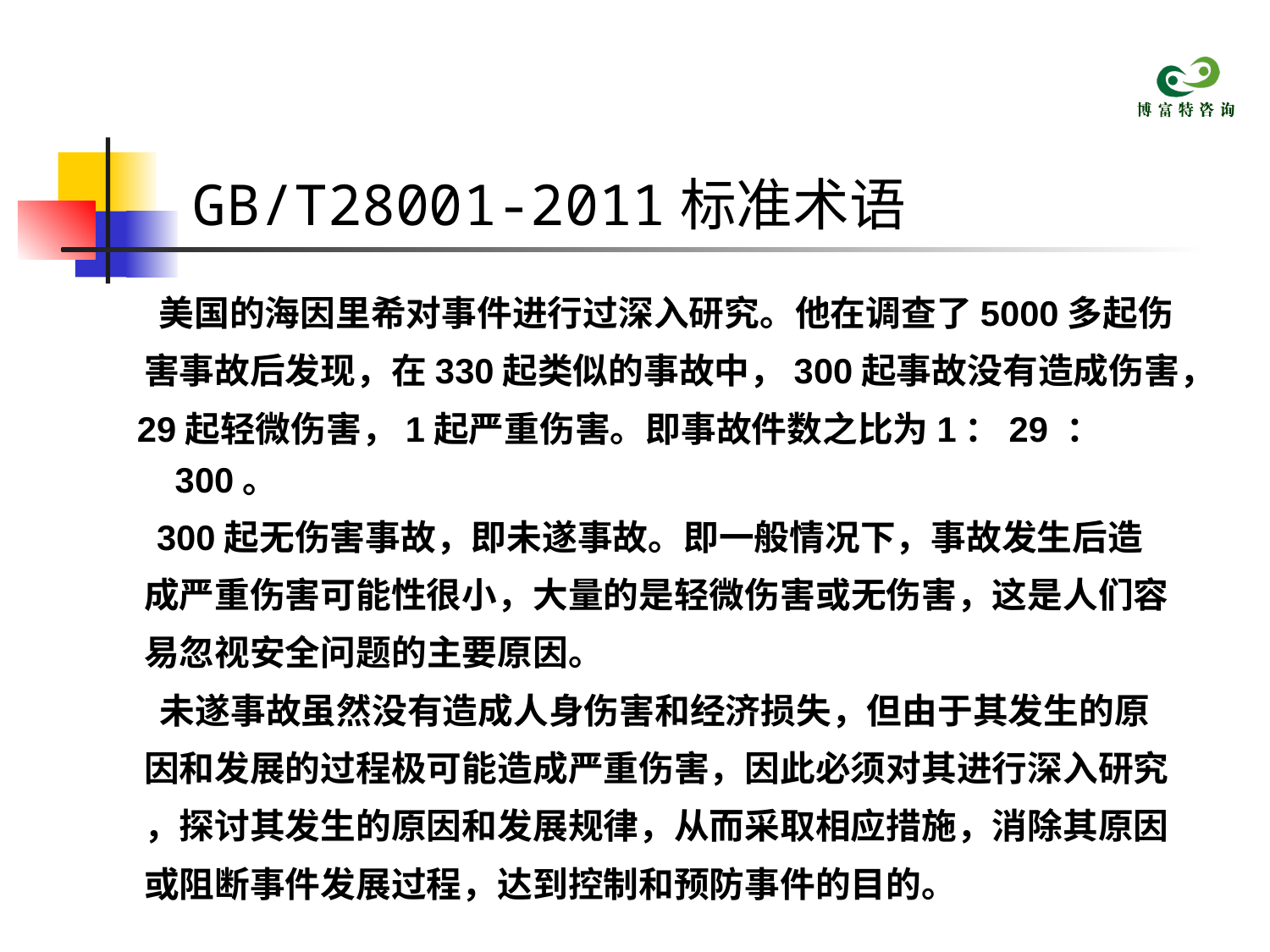

# GB/T28001-2011标准术语
     美国的海因里希对事件进行过深入研究。他在调查了5000多起伤
 害事故后发现，在330起类似的事故中，300起事故没有造成伤害，
 29起轻微伤害，1起严重伤害。即事故件数之比为1：29 ：300。
   300起无伤害事故，即未遂事故。即一般情况下，事故发生后造
 成严重伤害可能性很小，大量的是轻微伤害或无伤害，这是人们容
 易忽视安全问题的主要原因。
   未遂事故虽然没有造成人身伤害和经济损失，但由于其发生的原
 因和发展的过程极可能造成严重伤害，因此必须对其进行深入研究
 ，探讨其发生的原因和发展规律，从而采取相应措施，消除其原因
 或阻断事件发展过程，达到控制和预防事件的目的。

18